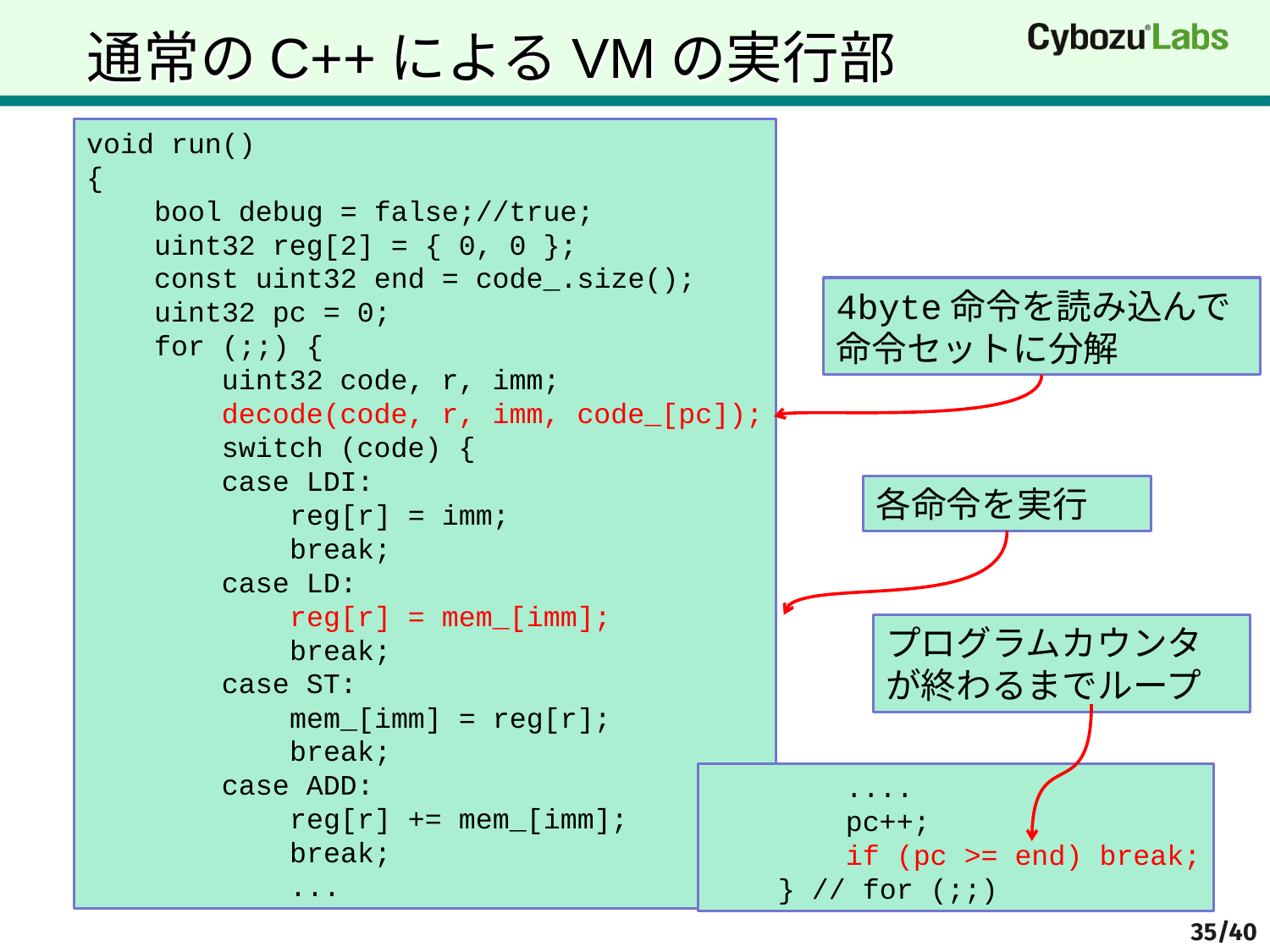

# 通常のC++によるVMの実行部

void run()
{
    bool debug = false;//true;
    uint32 reg[2] = { 0, 0 };
    const uint32 end = code_.size();
    uint32 pc = 0;
    for (;;) {
        uint32 code, r, imm;
        decode(code, r, imm, code_[pc]);
        switch (code) {
        case LDI:
            reg[r] = imm;
            break;
        case LD:
            reg[r] = mem_[imm];
            break;
        case ST:
            mem_[imm] = reg[r];
            break;
        case ADD:
            reg[r] += mem_[imm];
            break;
            ...
4byte命令を読み込んで命令セットに分解
各命令を実行
プログラムカウンタが終わるまでループ
        ....
        pc++;
        if (pc >= end) break;
    } // for (;;)

35/40